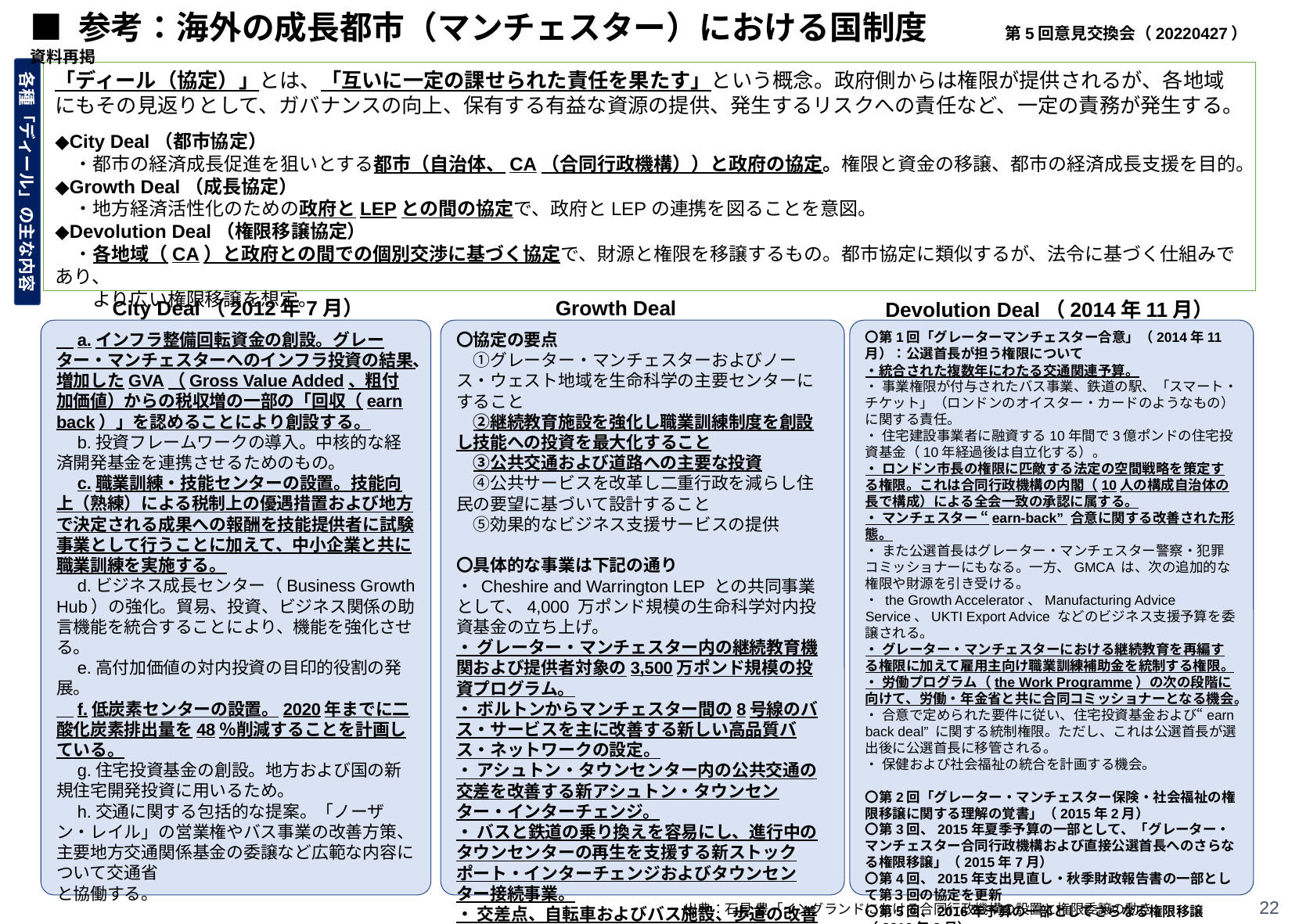

■ 参考：海外の成長都市（マンチェスター）における国制度　      第5回意見交換会（20220427）資料再掲
各種「ディール」の主な内容
「ディール（協定）」とは、「互いに一定の課せられた責任を果たす」という概念。政府側からは権限が提供されるが、各地域にもその見返りとして、ガバナンスの向上、保有する有益な資源の提供、発生するリスクへの責任など、一定の責務が発生する。

◆City Deal（都市協定）
　・都市の経済成長促進を狙いとする都市（自治体、CA（合同行政機構））と政府の協定。権限と資金の移譲、都市の経済成長支援を目的。
◆Growth Deal（成長協定）
　・地方経済活性化のための政府とLEPとの間の協定で、政府とLEPの連携を図ることを意図。
◆Devolution Deal（権限移譲協定）
　・各地域（CA）と政府との間での個別交渉に基づく協定で、財源と権限を移譲するもの。都市協定に類似するが、法令に基づく仕組みであり、
　　より広い権限移譲を想定。

City Deal（2012年7月）
Growth Deal
Devolution Deal（2014年11月）
　a.インフラ整備回転資金の創設。グレーター・マンチェスターへのインフラ投資の結果、増加したGVA（Gross Value Added、粗付加価値）からの税収増の一部の「回収（earn back）」を認めることにより創設する。
　b.投資フレームワークの導入。中核的な経済開発基金を連携させるためのもの。
　c.職業訓練・技能センターの設置。技能向上（熟練）による税制上の優遇措置および地方で決定される成果への報酬を技能提供者に試験事業として行うことに加えて、中小企業と共に職業訓練を実施する。
　d.ビジネス成長センター（Business Growth Hub）の強化。貿易、投資、ビジネス関係の助言機能を統合することにより、機能を強化させる。
　e.高付加価値の対内投資の目印的役割の発展。
　f.低炭素センターの設置。2020年までに二酸化炭素排出量を48％削減することを計画している。
　g.住宅投資基金の創設。地方および国の新規住宅開発投資に用いるため。
　h.交通に関する包括的な提案。「ノーザン・レイル」の営業権やバス事業の改善方策、主要地方交通関係基金の委譲など広範な内容について交通省
と協働する。
〇協定の要点
　①グレーター・マンチェスターおよびノース・ウェスト地域を生命科学の主要センターにすること
　②継続教育施設を強化し職業訓練制度を創設し技能への投資を最大化すること
　③公共交通および道路への主要な投資
　④公共サービスを改革し二重行政を減らし住民の要望に基づいて設計すること
　⑤効果的なビジネス支援サービスの提供

〇具体的な事業は下記の通り
・ Cheshire and Warrington LEP との共同事業として、4,000 万ポンド規模の生命科学対内投資基金の立ち上げ。
・ グレーター・マンチェスター内の継続教育機関および提供者対象の3,500万ポンド規模の投資プログラム。
・ ボルトンからマンチェスター間の8号線のバス・サービスを主に改善する新しい高品質バス・ネットワークの設定。
・ アシュトン・タウンセンター内の公共交通の交差を改善する新アシュトン・タウンセンター・インターチェンジ。
・ バスと鉄道の乗り換えを容易にし、進行中のタウンセンターの再生を支援する新ストックポート・インターチェンジおよびタウンセンター接続事業。
・ 交差点、自転車およびバス施設、歩道の改善など、タウンセンターにおける交通の改善事業。
〇第1回「グレーターマンチェスター合意」（2014年11月）：公選首長が担う権限について
・統合された複数年にわたる交通関連予算。
・ 事業権限が付与されたバス事業、鉄道の駅、「スマート・チケット」（ロンドンのオイスター・カードのようなもの）に関する責任。
・ 住宅建設事業者に融資する10年間で3億ポンドの住宅投資基金（10年経過後は自立化する）。
・ ロンドン市長の権限に匹敵する法定の空間戦略を策定する権限。これは合同行政機構の内閣（10人の構成自治体の長で構成）による全会一致の承認に属する。
・ マンチェスター “earn-back” 合意に関する改善された形態。
・ また公選首長はグレーター・マンチェスター警察・犯罪コミッショナーにもなる。一方、GMCA は、次の追加的な権限や財源を引き受ける。
・ the Growth Accelerator、Manufacturing Advice Service、UKTI Export Advice などのビジネス支援予算を委譲される。
・ グレーター・マンチェスターにおける継続教育を再編する権限に加えて雇用主向け職業訓練補助金を統制する権限。
・ 労働プログラム（the Work Programme）の次の段階に向けて、労働・年金省と共に合同コミッショナーとなる機会。
・ 合意で定められた要件に従い、住宅投資基金および“earn back deal” に関する統制権限。ただし、これは公選首長が選出後に公選首長に移管される。
・ 保健および社会福祉の統合を計画する機会。

〇第2回「グレーター・マンチェスター保険・社会福祉の権限移譲に関する理解の覚書」（2015年2月）
〇第3回、2015年夏季予算の一部として、「グレーター・マンチェスター合同行政機構および直接公選首長へのさらなる権限移譲」（2015年7月）
〇第4回、2015年支出見直し・秋季財政報告書の一部として第３回の協定を更新
〇第5回、2016年予算の一部としてさらなる権限移譲（2016年3月）

22
出典：石見 豊「イングランドにおける合同行政機構の設置と権限委譲の動き」